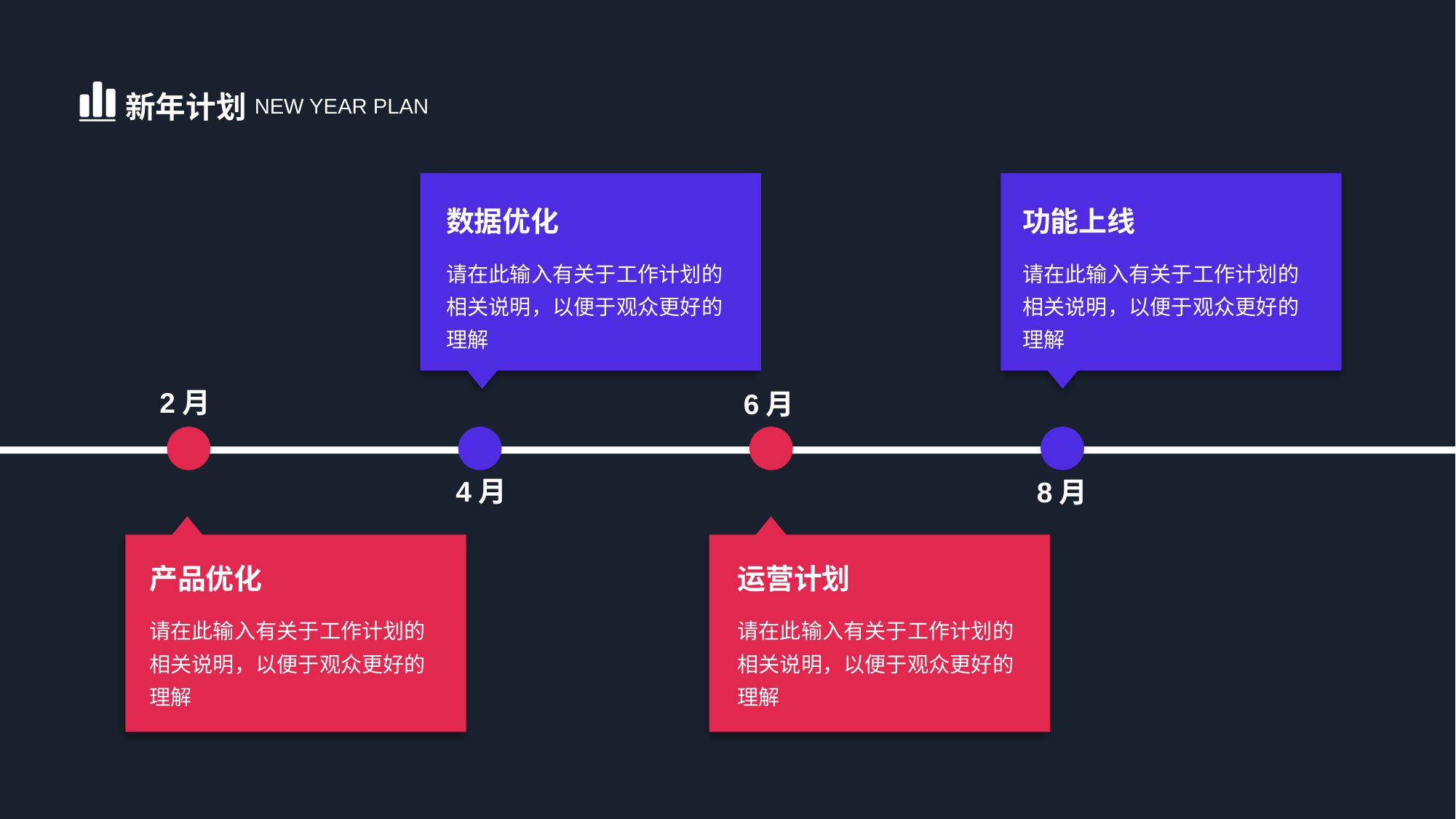

新年计划
NEW YEAR PLAN

数据优化
功能上线
请在此输入有关于工作计划的相关说明，以便于观众更好的理解
请在此输入有关于工作计划的相关说明，以便于观众更好的理解
2月
6月

4月
8月

产品优化
运营计划
请在此输入有关于工作计划的相关说明，以便于观众更好的理解
请在此输入有关于工作计划的相关说明，以便于观众更好的理解